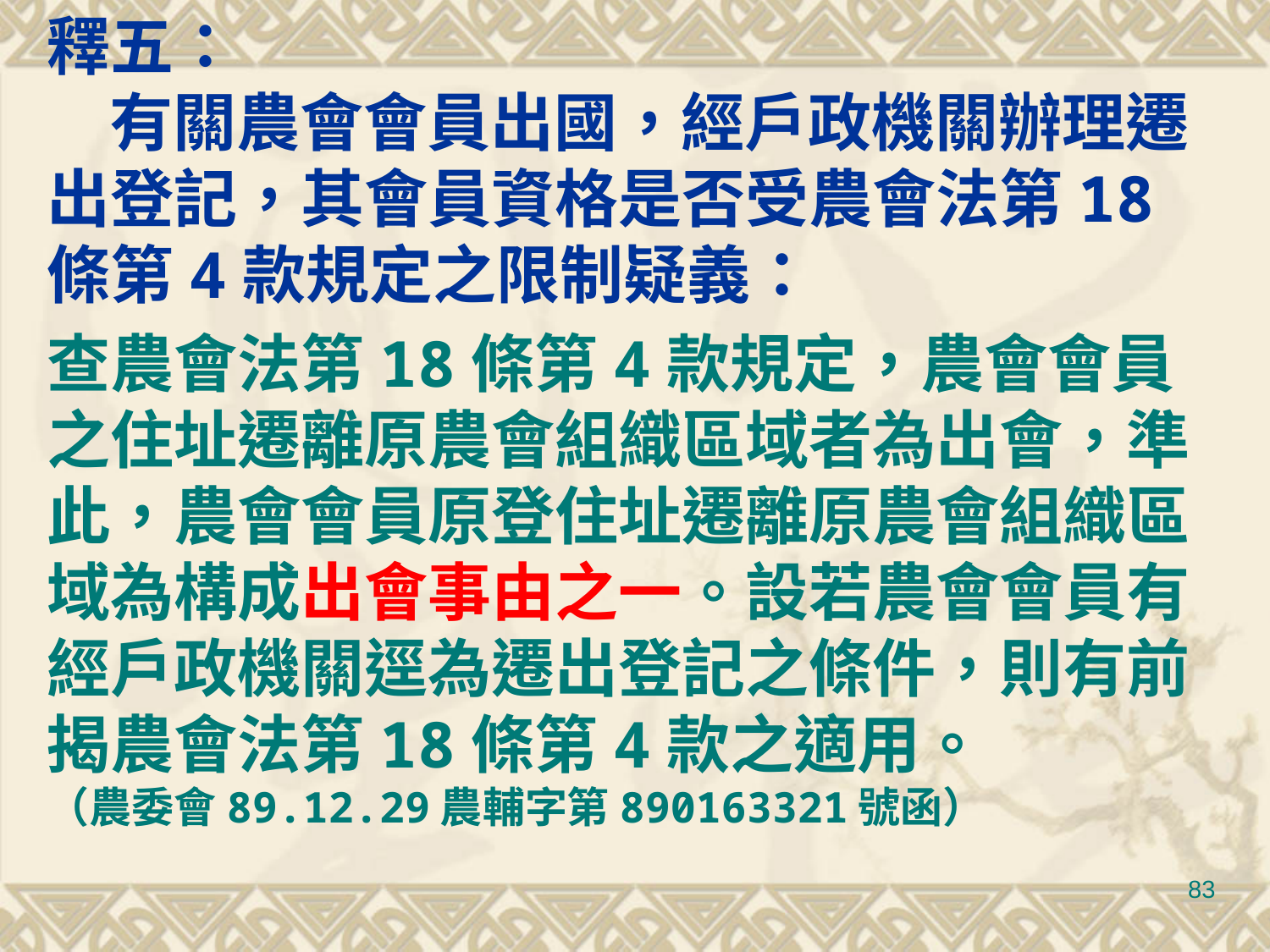

釋五：
有關農會會員出國，經戶政機關辦理遷出登記，其會員資格是否受農會法第18條第4款規定之限制疑義：
查農會法第18條第4款規定，農會會員之住址遷離原農會組織區域者為出會，準此，農會會員原登住址遷離原農會組織區域為構成出會事由之一。設若農會會員有經戶政機關逕為遷出登記之條件，則有前揭農會法第18條第4款之適用。
（農委會89.12.29農輔字第890163321號函）
83